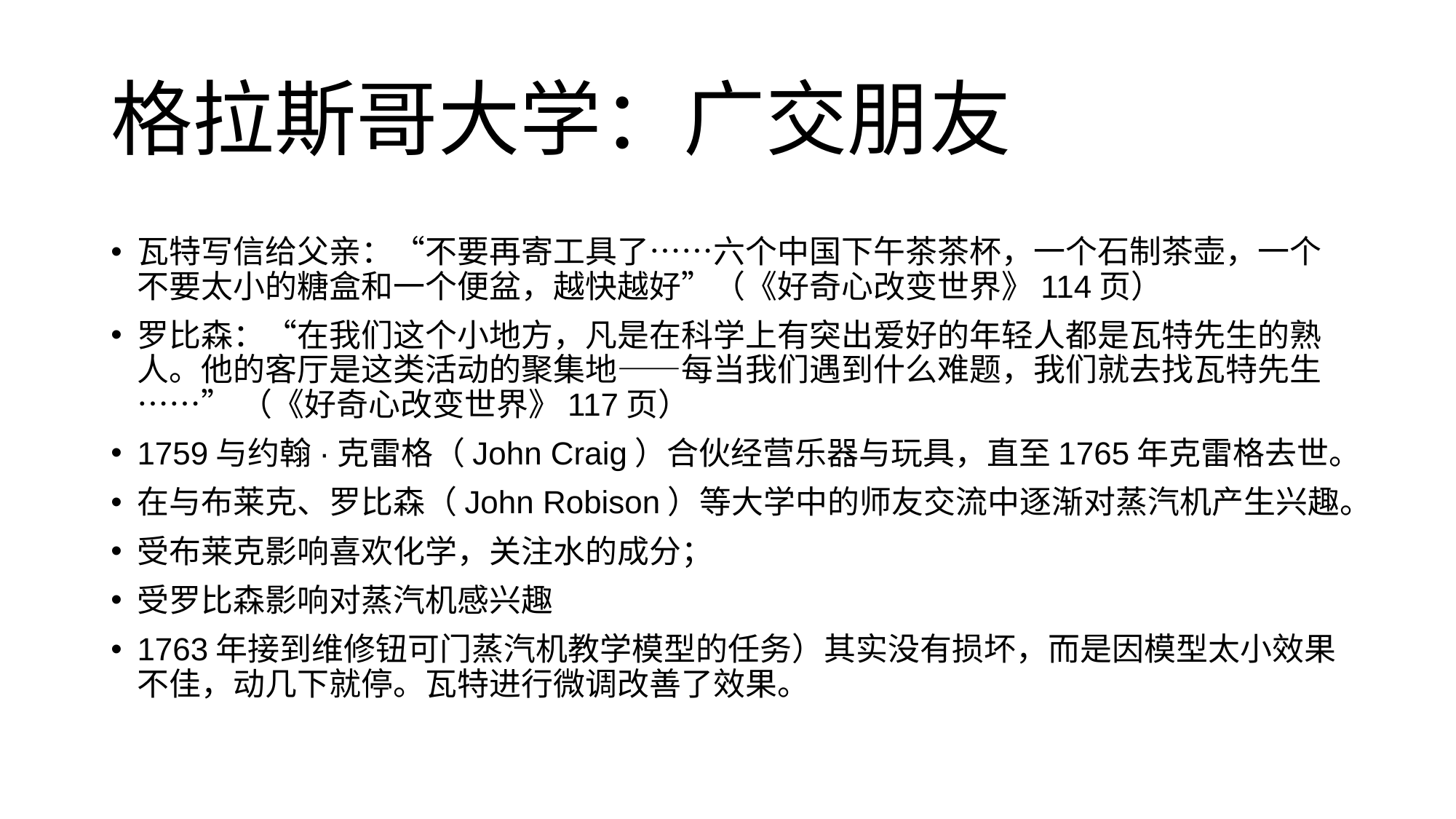

# 格拉斯哥大学：广交朋友
瓦特写信给父亲：“不要再寄工具了……六个中国下午茶茶杯，一个石制茶壶，一个不要太小的糖盒和一个便盆，越快越好”（《好奇心改变世界》114页）
罗比森：“在我们这个小地方，凡是在科学上有突出爱好的年轻人都是瓦特先生的熟人。他的客厅是这类活动的聚集地——每当我们遇到什么难题，我们就去找瓦特先生……” （《好奇心改变世界》117页）
1759与约翰·克雷格（John Craig）合伙经营乐器与玩具，直至1765年克雷格去世。
在与布莱克、罗比森（John Robison）等大学中的师友交流中逐渐对蒸汽机产生兴趣。
受布莱克影响喜欢化学，关注水的成分；
受罗比森影响对蒸汽机感兴趣
1763年接到维修钮可门蒸汽机教学模型的任务）其实没有损坏，而是因模型太小效果不佳，动几下就停。瓦特进行微调改善了效果。